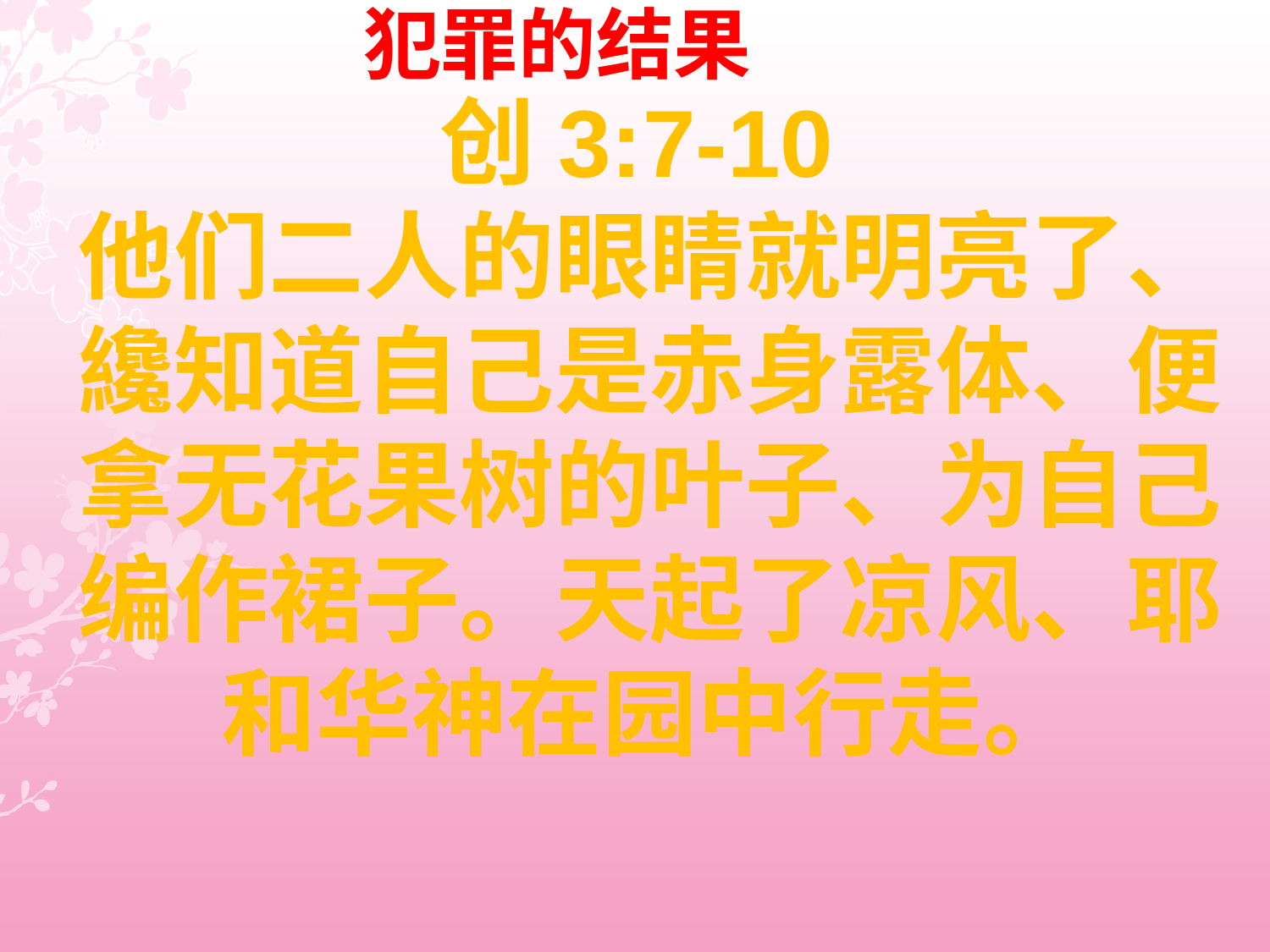

犯罪的结果
创3:7-10
他们二人的眼睛就明亮了、纔知道自己是赤身露体、便拿无花果树的叶子、为自己编作裙子。天起了凉风、耶和华神在园中行走。